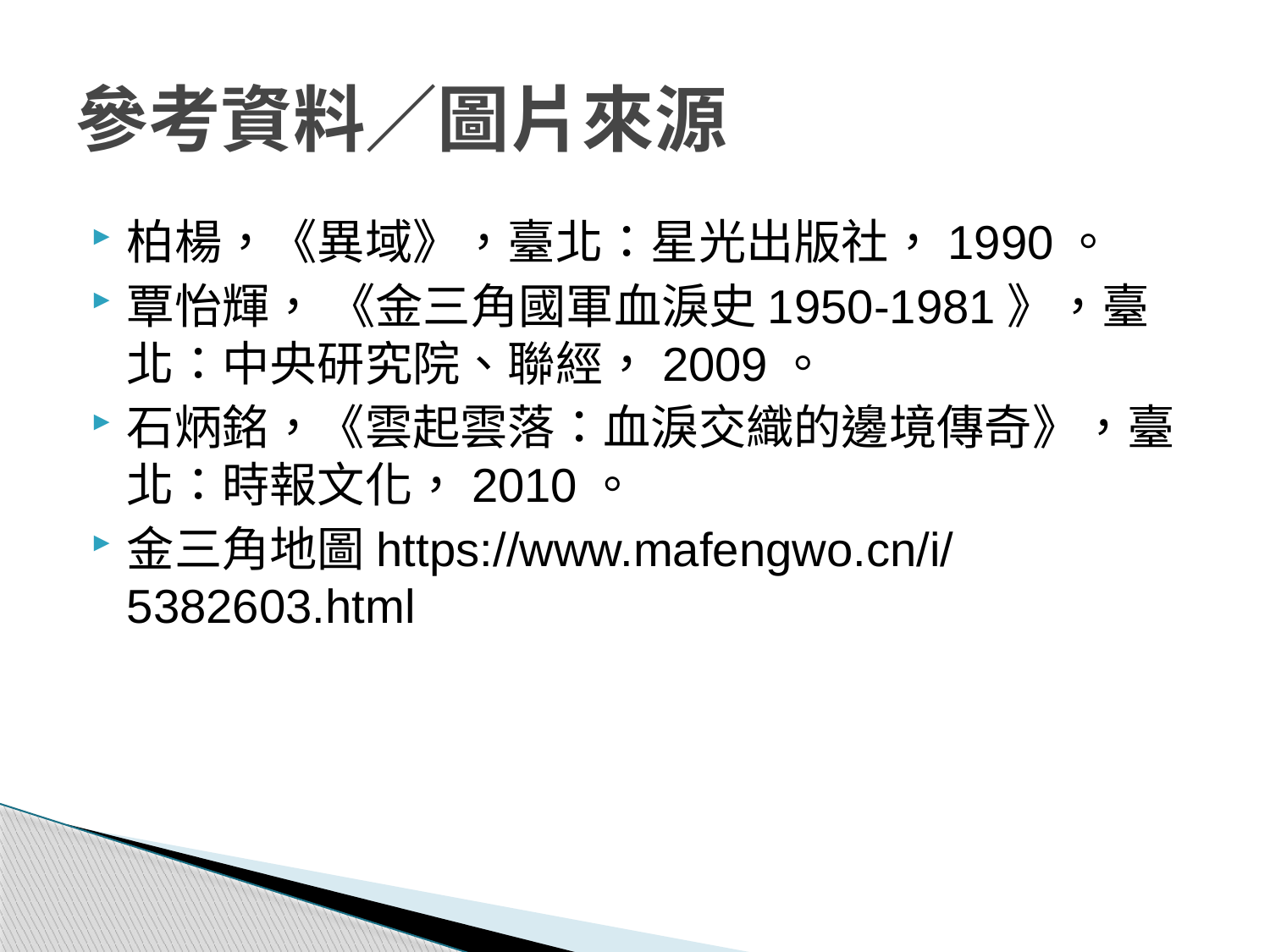

# 參考資料／圖片來源
柏楊，《異域》，臺北：星光出版社，1990。
覃怡輝， 《金三角國軍血淚史1950-1981》，臺北：中央研究院、聯經，2009。
石炳銘，《雲起雲落：血淚交織的邊境傳奇》，臺北：時報文化，2010。
金三角地圖https://www.mafengwo.cn/i/5382603.html